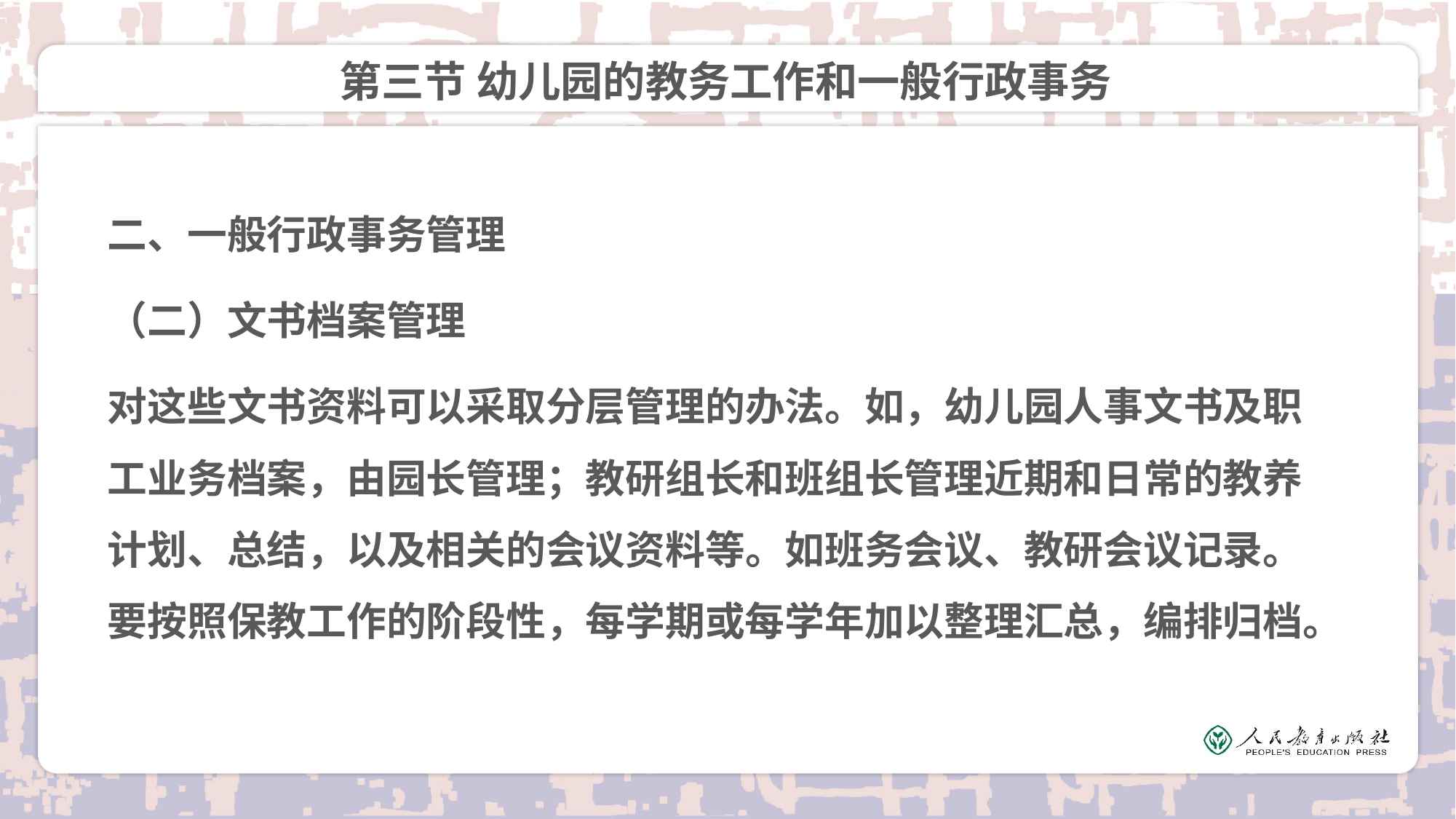

# 第三节 幼儿园的教务工作和一般行政事务
二、一般行政事务管理
（二）文书档案管理
对这些文书资料可以采取分层管理的办法。如，幼儿园人事文书及职工业务档案，由园长管理；教研组长和班组长管理近期和日常的教养计划、总结，以及相关的会议资料等。如班务会议、教研会议记录。要按照保教工作的阶段性，每学期或每学年加以整理汇总，编排归档。